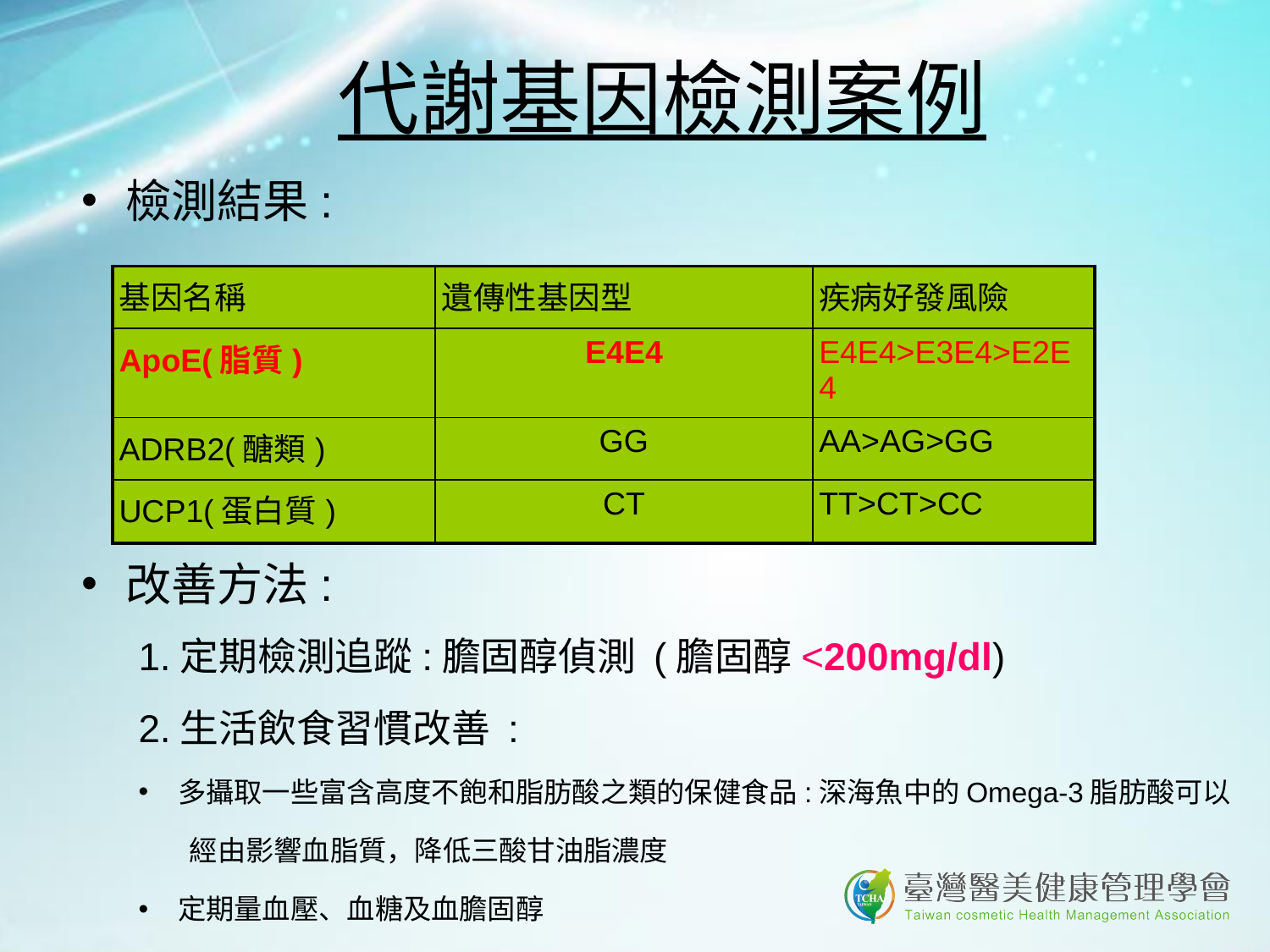

代謝基因檢測案例
檢測結果:

改善方法:

| 基因名稱 | 遺傳性基因型 | 疾病好發風險 |
| --- | --- | --- |
| ApoE(脂質) | E4E4 | E4E4>E3E4>E2E4 |
| ADRB2(醣類) | GG | AA>AG>GG |
| UCP1(蛋白質) | CT | TT>CT>CC |
1.定期檢測追蹤:膽固醇偵測 (膽固醇<200mg/dl)
2.生活飲食習慣改善 :
多攝取一些富含高度不飽和脂肪酸之類的保健食品:深海魚中的Omega-3脂肪酸可以
       經由影響血脂質，降低三酸甘油脂濃度
定期量血壓、血糖及血膽固醇